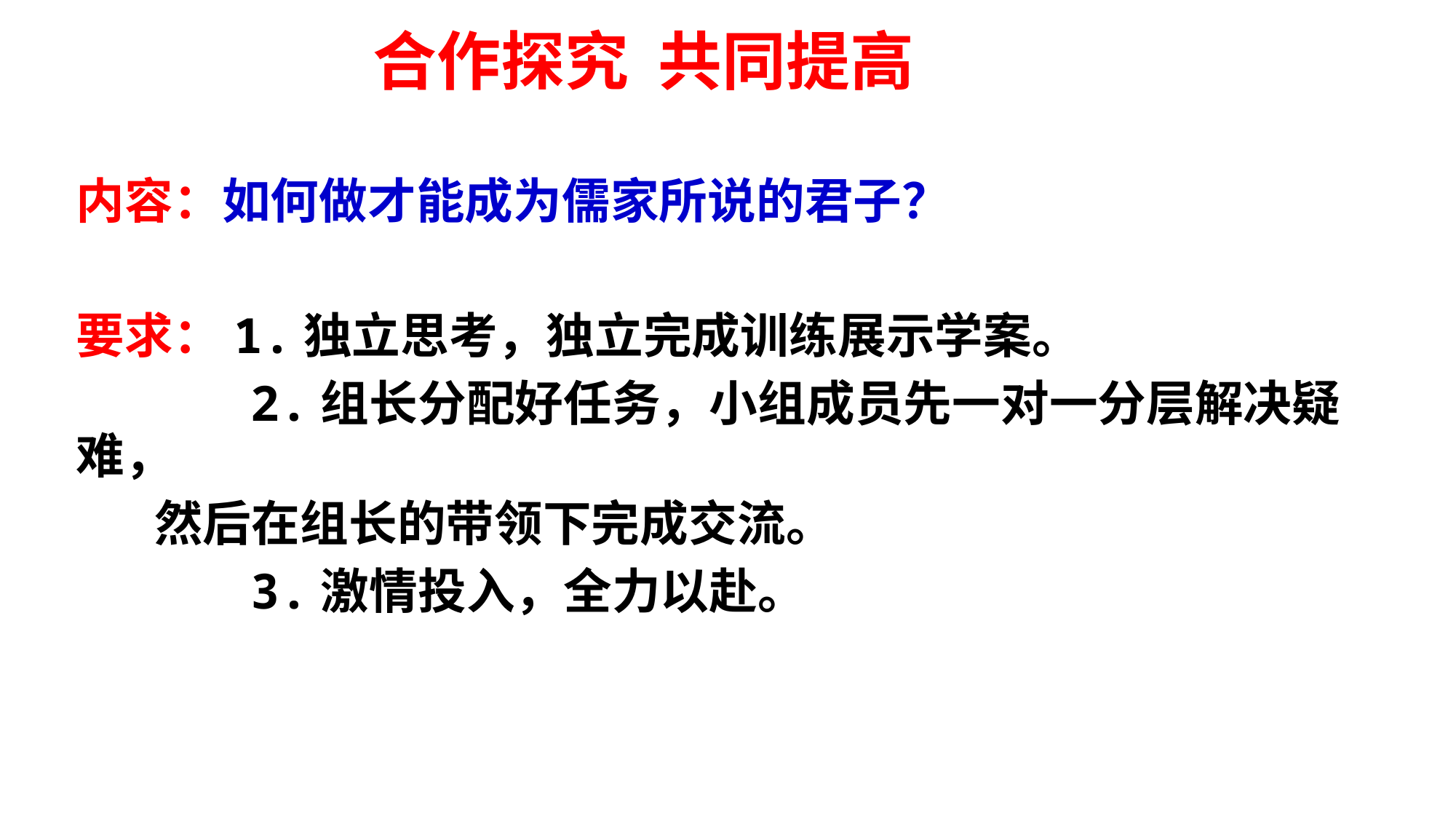

# 合作探究  共同提高
内容：如何做才能成为儒家所说的君子？

要求：1.独立思考，独立完成训练展示学案。
      2.组长分配好任务，小组成员先一对一分层解决疑难，
      然后在组长的带领下完成交流。
      3.激情投入，全力以赴。